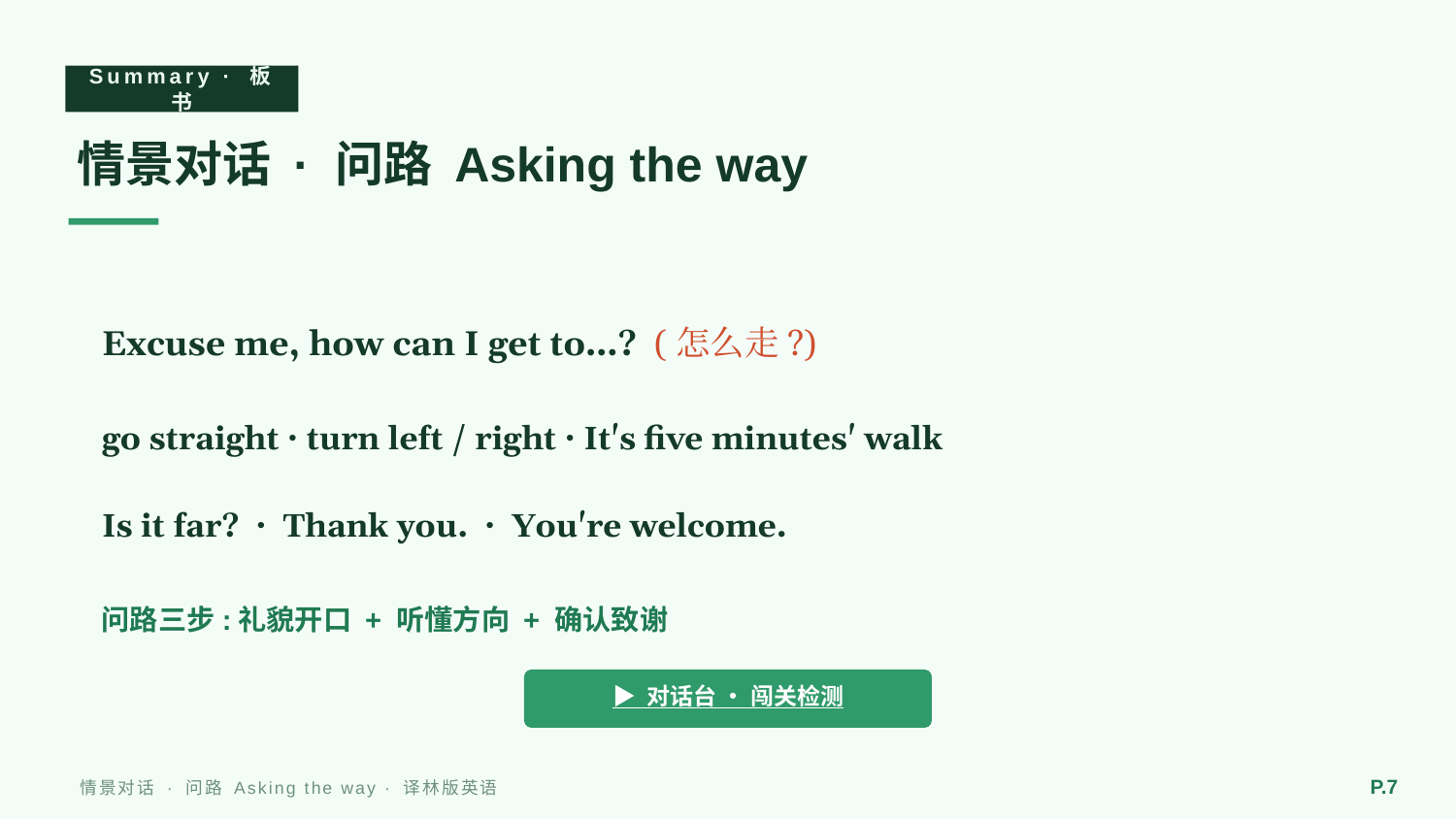

Summary · 板书

情景对话 · 问路 Asking the way

Excuse me, how can I get to…?  (怎么走?)
go straight · turn left / right · It's five minutes' walk
Is it far?  ·  Thank you.  ·  You're welcome.
问路三步:礼貌开口 + 听懂方向 + 确认致谢
▶  对话台 · 闯关检测

P.7
情景对话 · 问路 Asking the way · 译林版英语